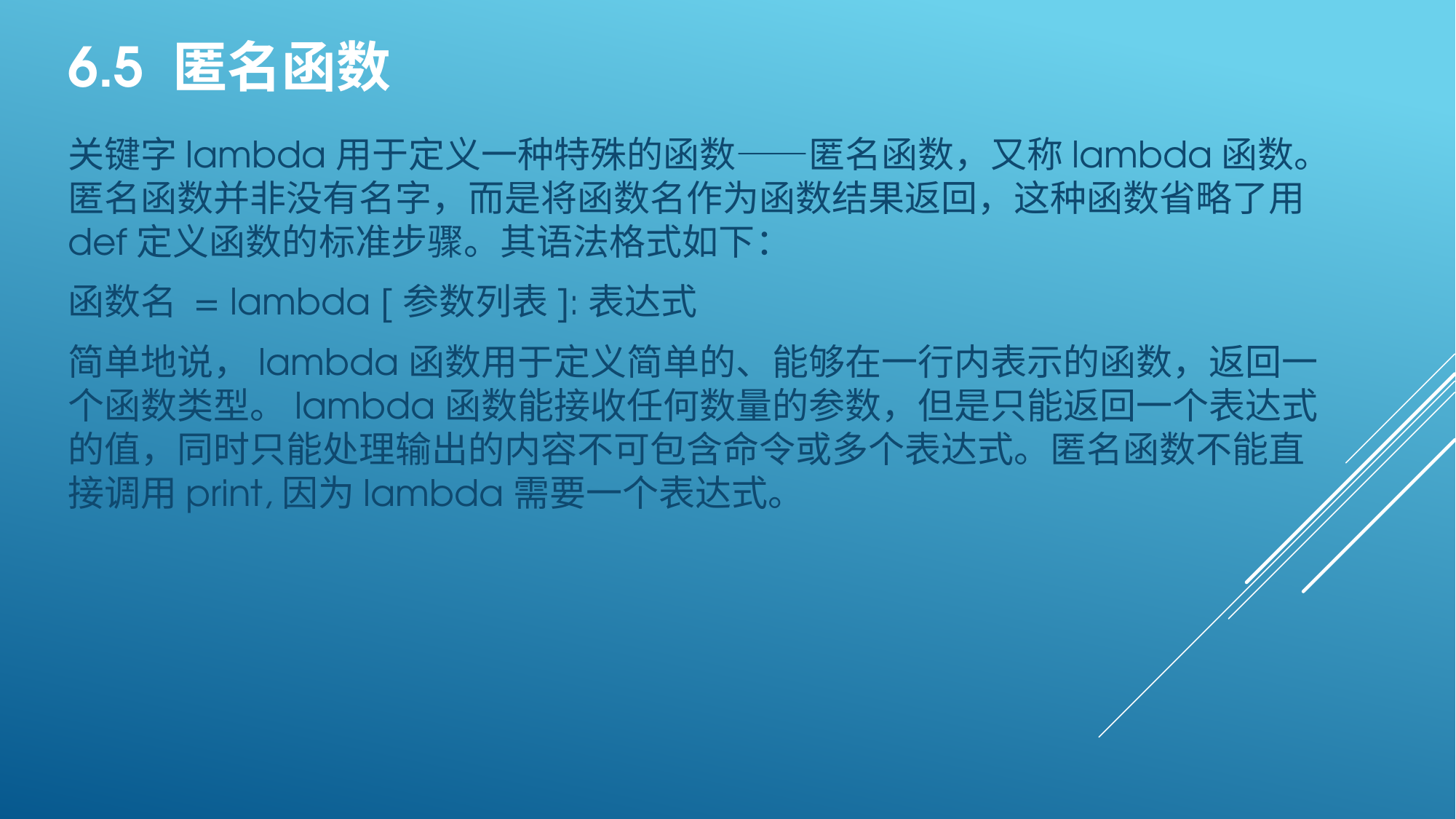

# 6.5 匿名函数
关键字lambda用于定义一种特殊的函数——匿名函数，又称lambda函数。匿名函数并非没有名字，而是将函数名作为函数结果返回，这种函数省略了用def定义函数的标准步骤。其语法格式如下：
函数名 = lambda [参数列表]:表达式
简单地说，lambda函数用于定义简单的、能够在一行内表示的函数，返回一个函数类型。lambda函数能接收任何数量的参数，但是只能返回一个表达式的值，同时只能处理输出的内容不可包含命令或多个表达式。匿名函数不能直接调用print,因为lambda需要一个表达式。